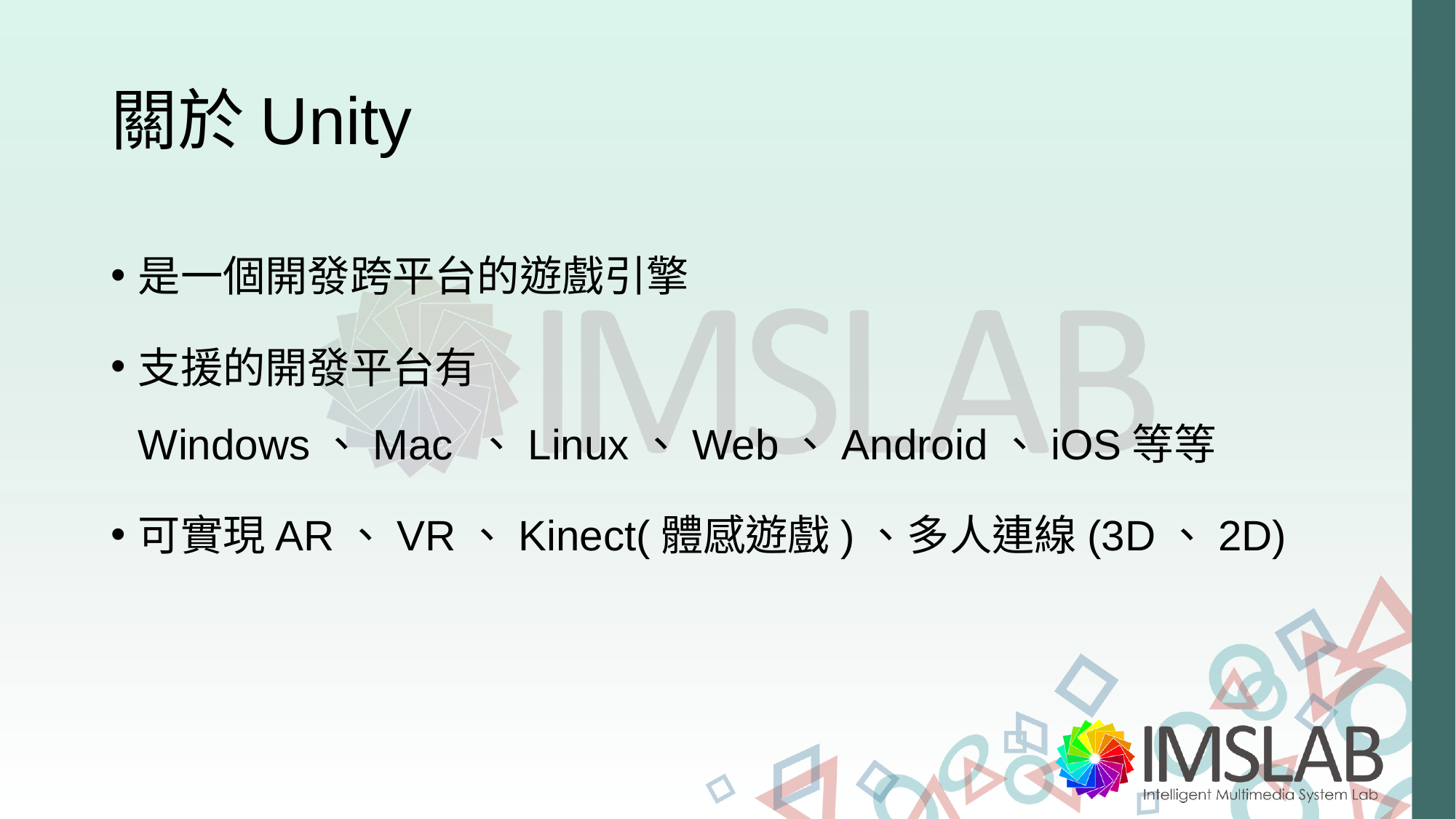

# 關於Unity
是一個開發跨平台的遊戲引擎
支援的開發平台有Windows、Mac 、Linux、Web、Android、iOS等等
可實現AR、VR、Kinect(體感遊戲)、多人連線(3D、2D)